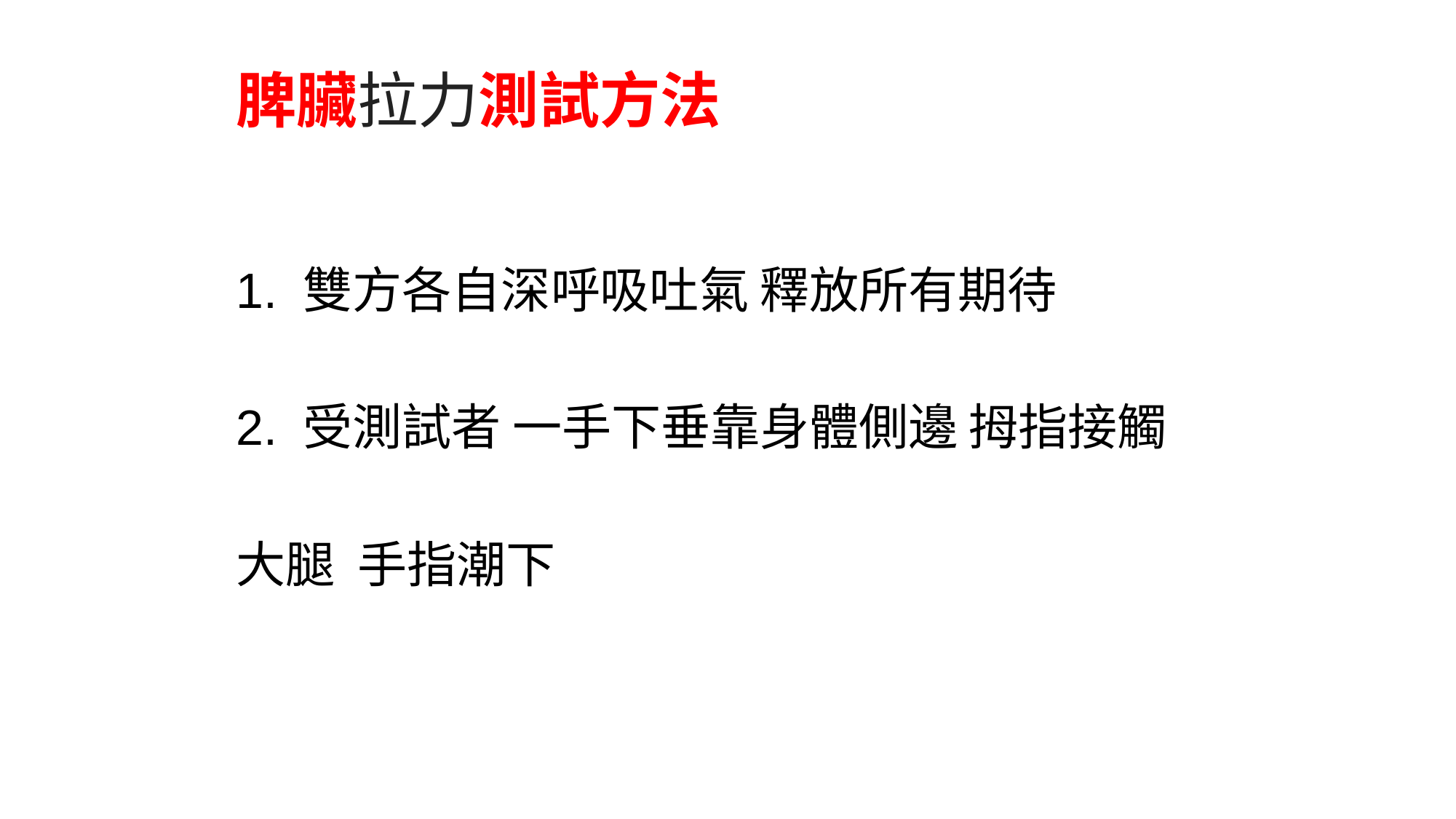

# 脾臟拉力測試方法
1. 雙方各自深呼吸吐氣 釋放所有期待

2. 受測試者 一手下垂靠身體側邊 拇指接觸

大腿  手指潮下